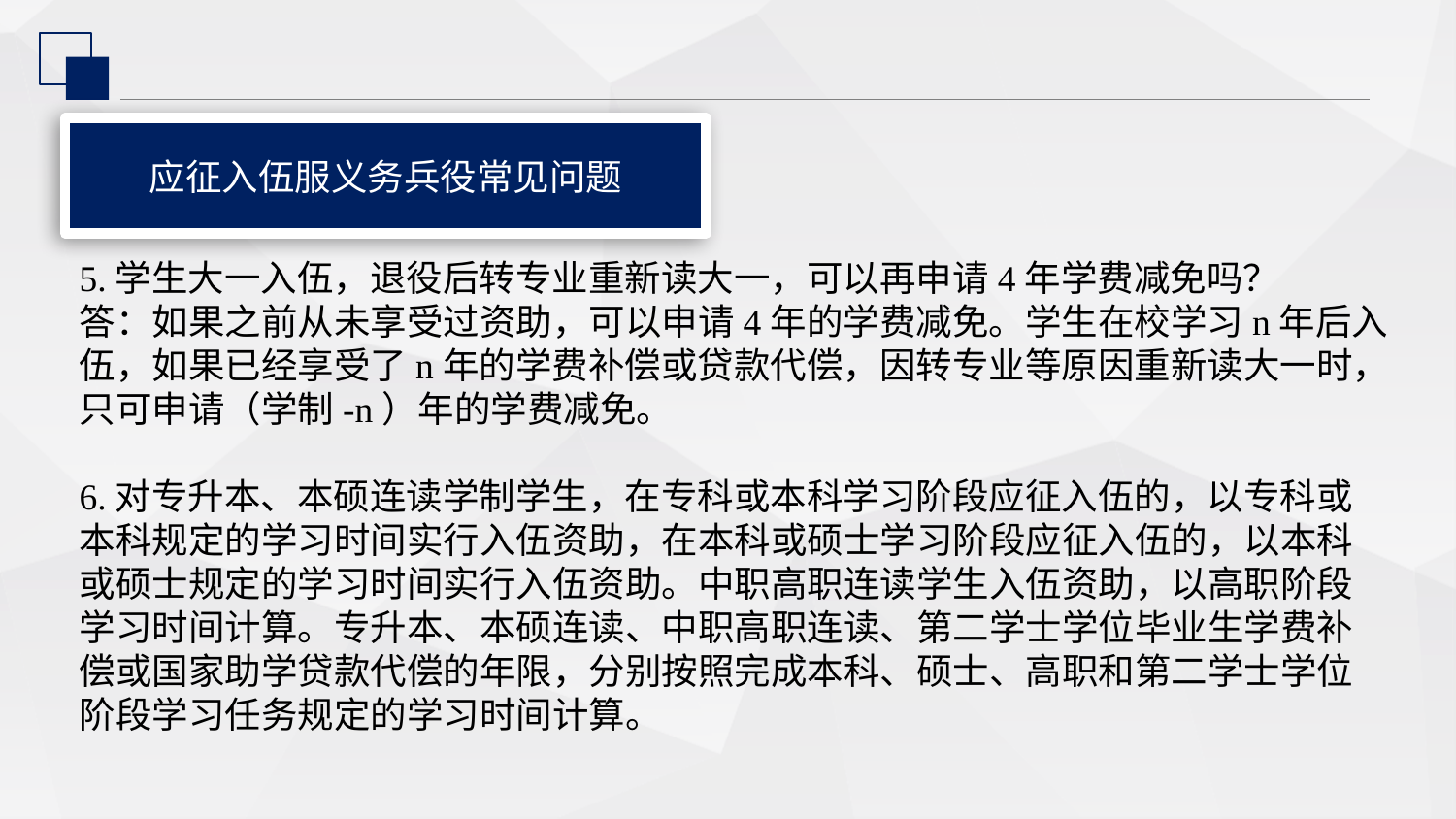

应征入伍服义务兵役常见问题
5.学生大一入伍，退役后转专业重新读大一，可以再申请4年学费减免吗？
答：如果之前从未享受过资助，可以申请4年的学费减免。学生在校学习n年后入伍，如果已经享受了n年的学费补偿或贷款代偿，因转专业等原因重新读大一时，只可申请（学制-n）年的学费减免。

6.对专升本、本硕连读学制学生，在专科或本科学习阶段应征入伍的，以专科或本科规定的学习时间实行入伍资助，在本科或硕士学习阶段应征入伍的，以本科或硕士规定的学习时间实行入伍资助。中职高职连读学生入伍资助，以高职阶段学习时间计算。专升本、本硕连读、中职高职连读、第二学士学位毕业生学费补偿或国家助学贷款代偿的年限，分别按照完成本科、硕士、高职和第二学士学位阶段学习任务规定的学习时间计算。